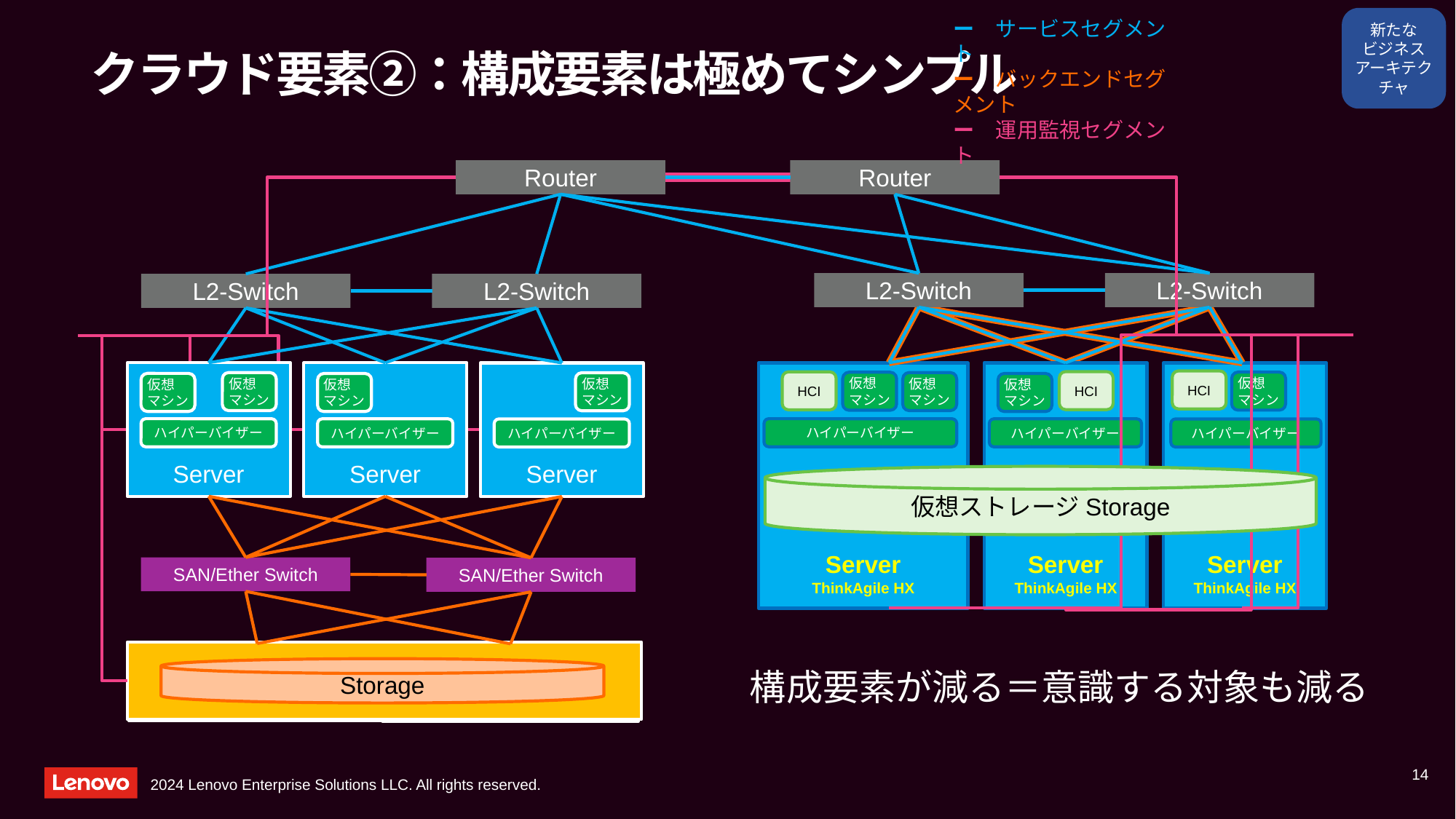

新たな
ビジネス
アーキテクチャ
ー　サービスセグメント
ー　バックエンドセグメント
ー　運用監視セグメント

# クラウド要素②：構成要素は極めてシンプル
Router
Router
L2-Switch
L2-Switch
L2-Switch
L2-Switch

Server

Server

Server
HCI
HCI
HCI
仮想
マシン
仮想
マシン
仮想
マシン
仮想
マシン
仮想
マシン
仮想
マシン
仮想
マシン
仮想
マシン

Server
ThinkAgile HX

Server
ThinkAgile HX

Server
ThinkAgile HX

ハイパーバイザー
ハイパーバイザー
ハイパーバイザー
ハイパーバイザー
ハイパーバイザー
ハイパーバイザー
Storage
仮想ストレージStorage
Storage
Storage
Storage

SAN/Ether Switch
SAN/Ether Switch
Storage
構成要素が減る＝意識する対象も減る
14